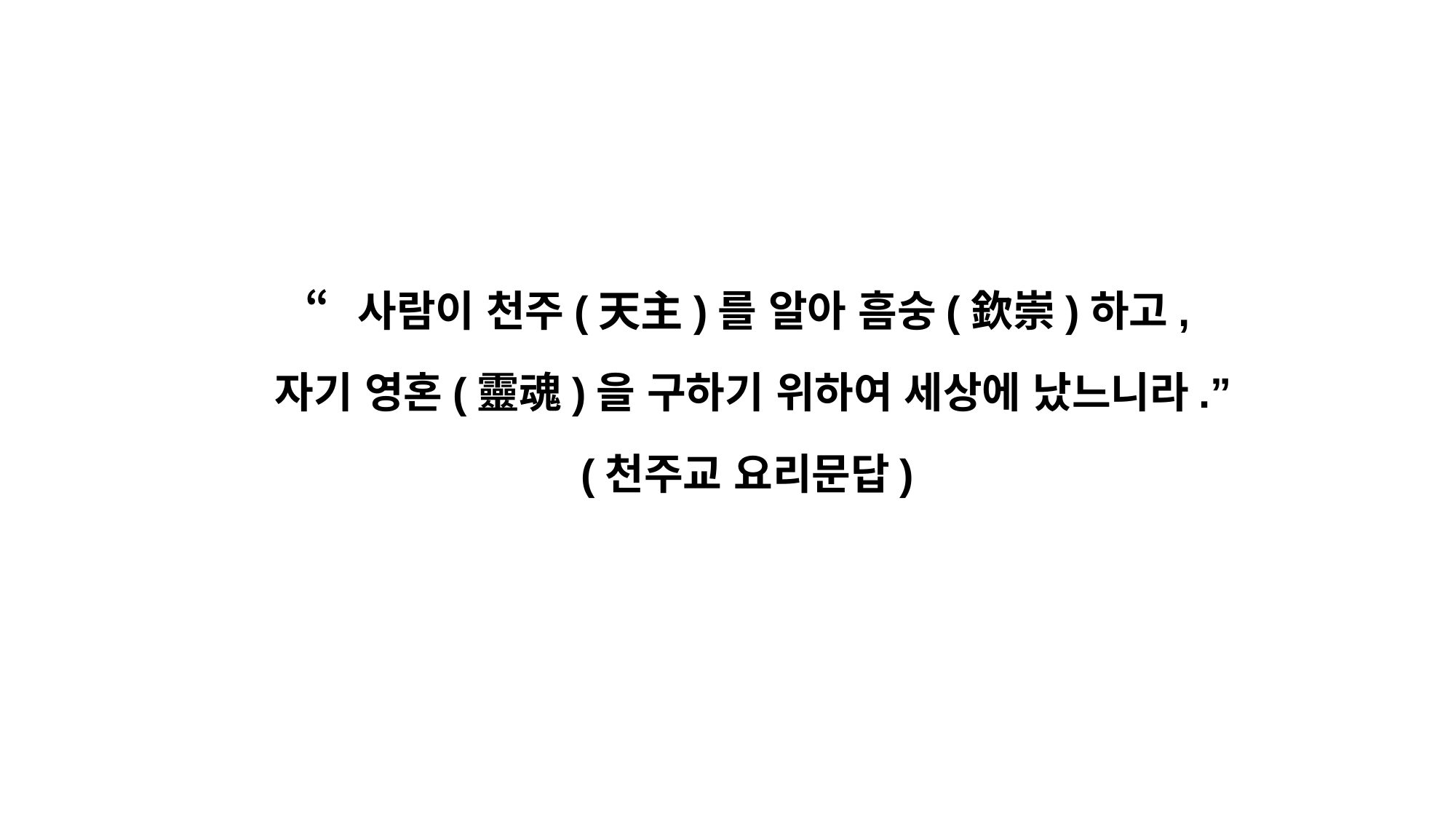

“사람이 천주(天主)를 알아 흠숭(欽崇)하고,
자기 영혼(靈魂)을 구하기 위하여 세상에 났느니라.”
(천주교 요리문답)